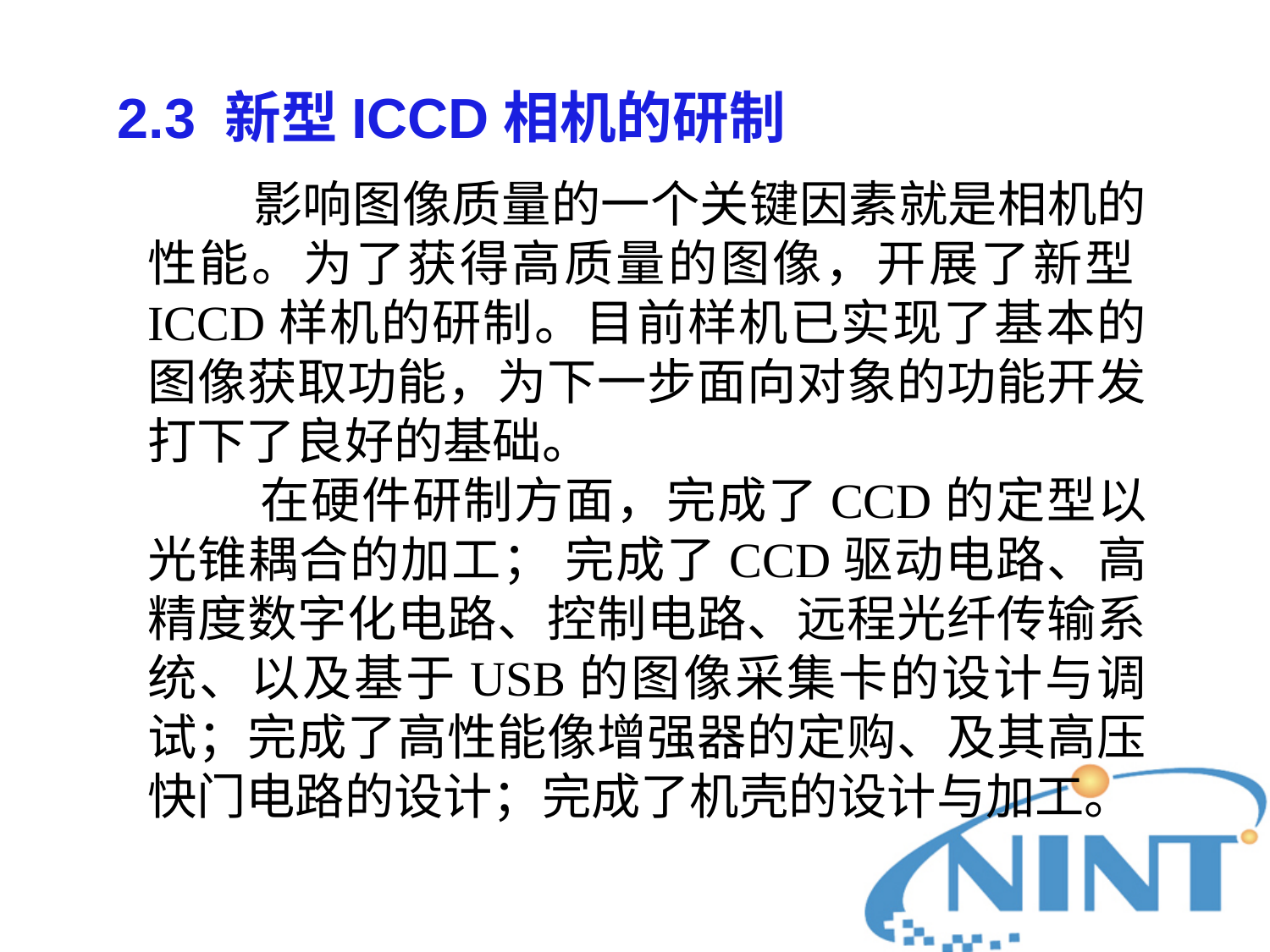

2.3 新型ICCD相机的研制
     影响图像质量的一个关键因素就是相机的性能。为了获得高质量的图像，开展了新型ICCD样机的研制。目前样机已实现了基本的图像获取功能，为下一步面向对象的功能开发打下了良好的基础。
     在硬件研制方面，完成了CCD的定型以光锥耦合的加工； 完成了CCD驱动电路、高精度数字化电路、控制电路、远程光纤传输系统、以及基于USB的图像采集卡的设计与调试；完成了高性能像增强器的定购、及其高压快门电路的设计；完成了机壳的设计与加工。